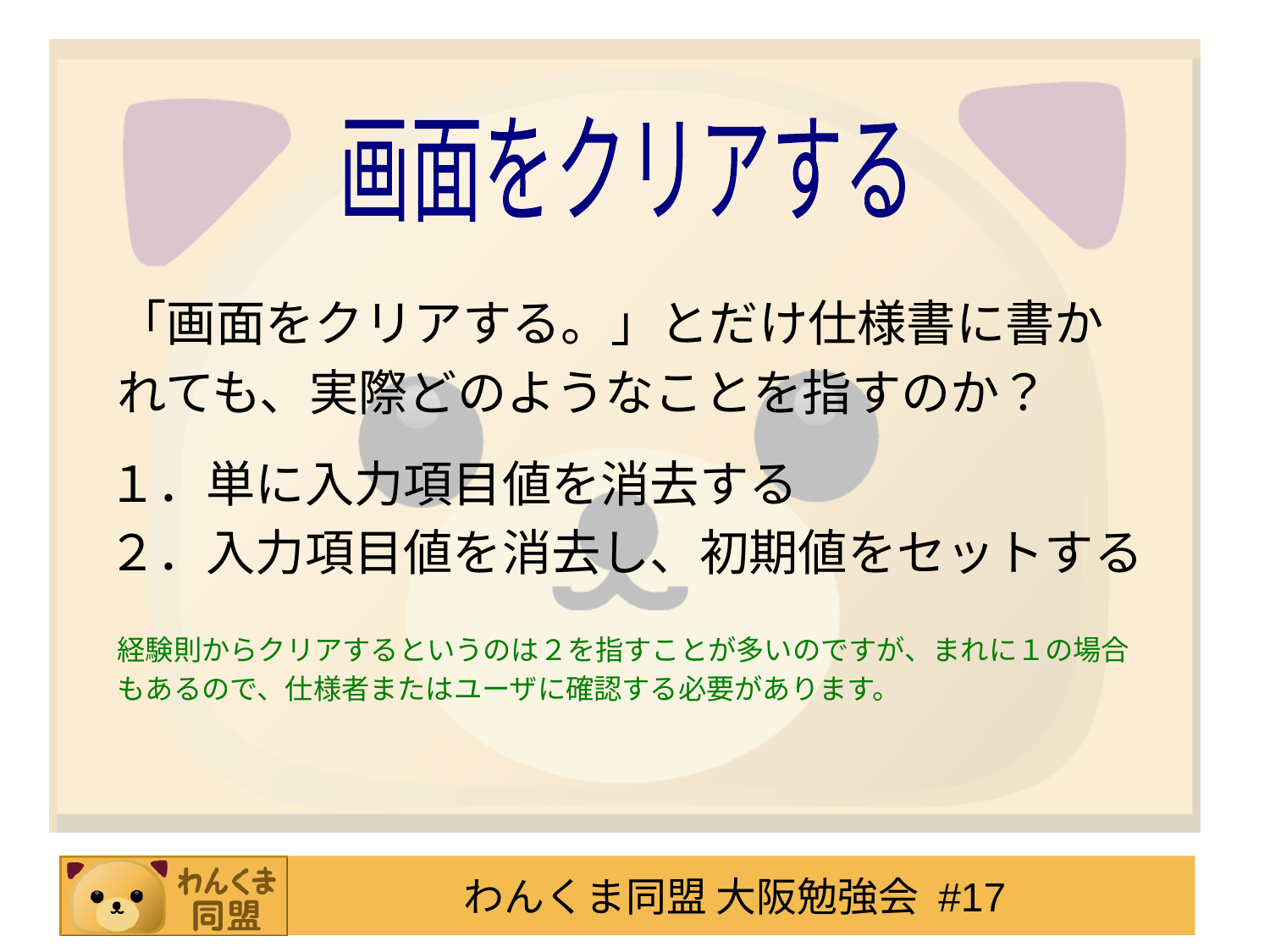

画面をクリアする
「画面をクリアする。」とだけ仕様書に書か
れても、実際どのようなことを指すのか？

１．単に入力項目値を消去する
２．入力項目値を消去し、初期値をセットする
経験則からクリアするというのは２を指すことが多いのですが、まれに１の場合
もあるので、仕様者またはユーザに確認する必要があります。